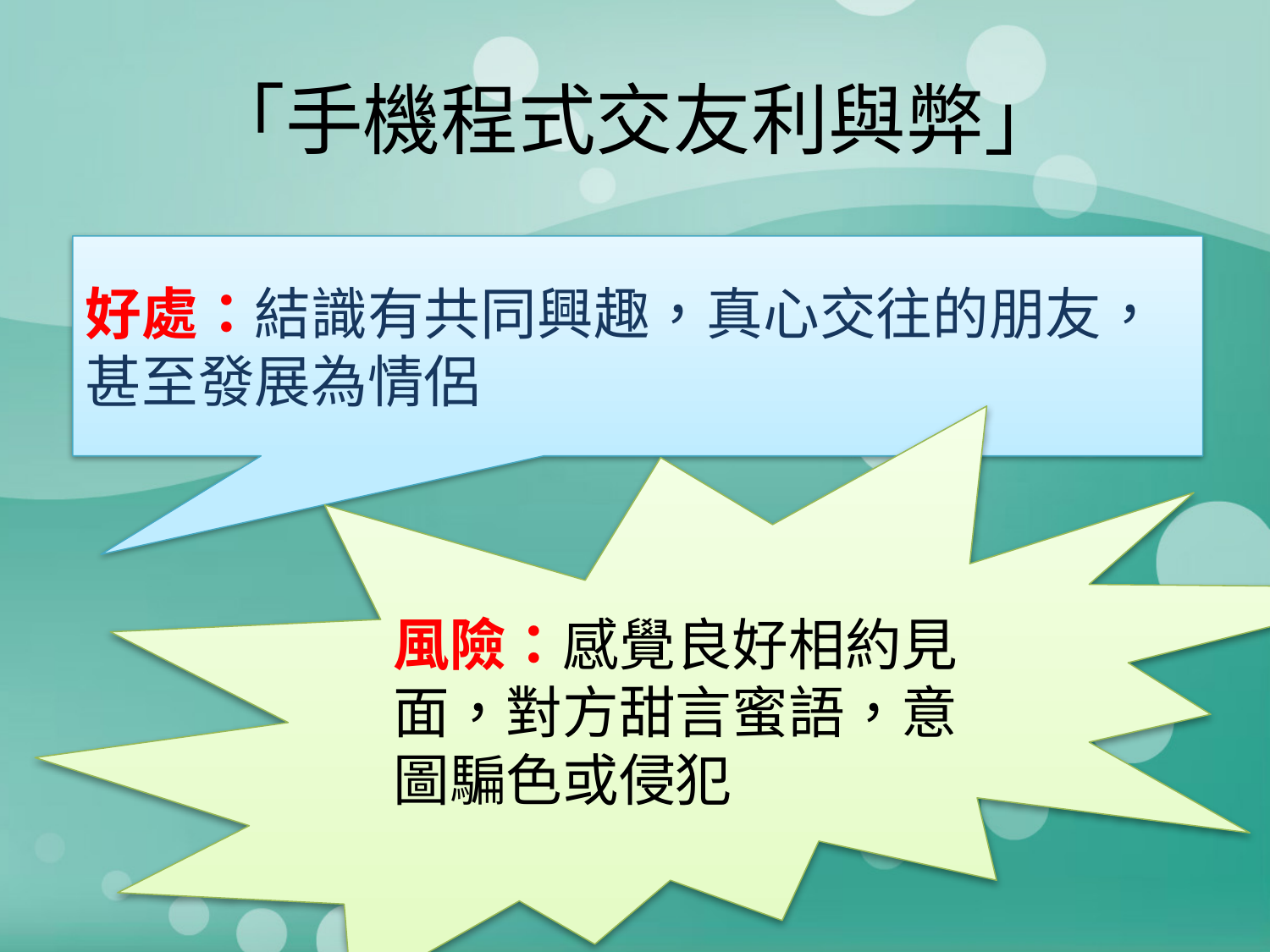

# 「手機程式交友利與弊」
好處：結識有共同興趣，真心交往的朋友，甚至發展為情侶
風險：感覺良好相約見面，對方甜言蜜語，意圖騙色或侵犯